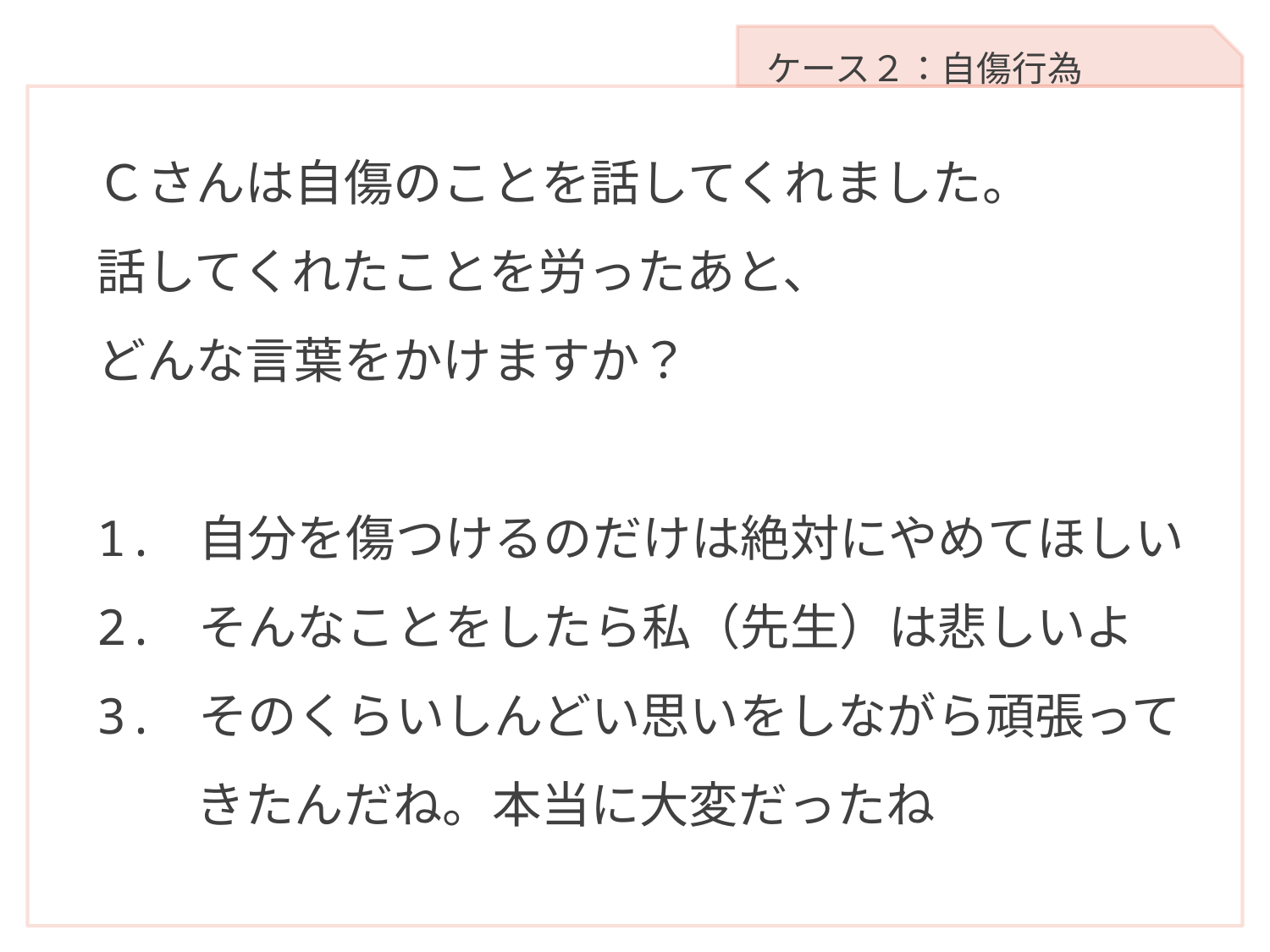

ケース２：自傷行為

Ｃさんは自傷のことを話してくれました。
話してくれたことを労ったあと、
どんな言葉をかけますか？

1. 自分を傷つけるのだけは絶対にやめてほしい
2. そんなことをしたら私（先生）は悲しいよ
3. そのくらいしんどい思いをしながら頑張って
　　きたんだね。本当に大変だったね